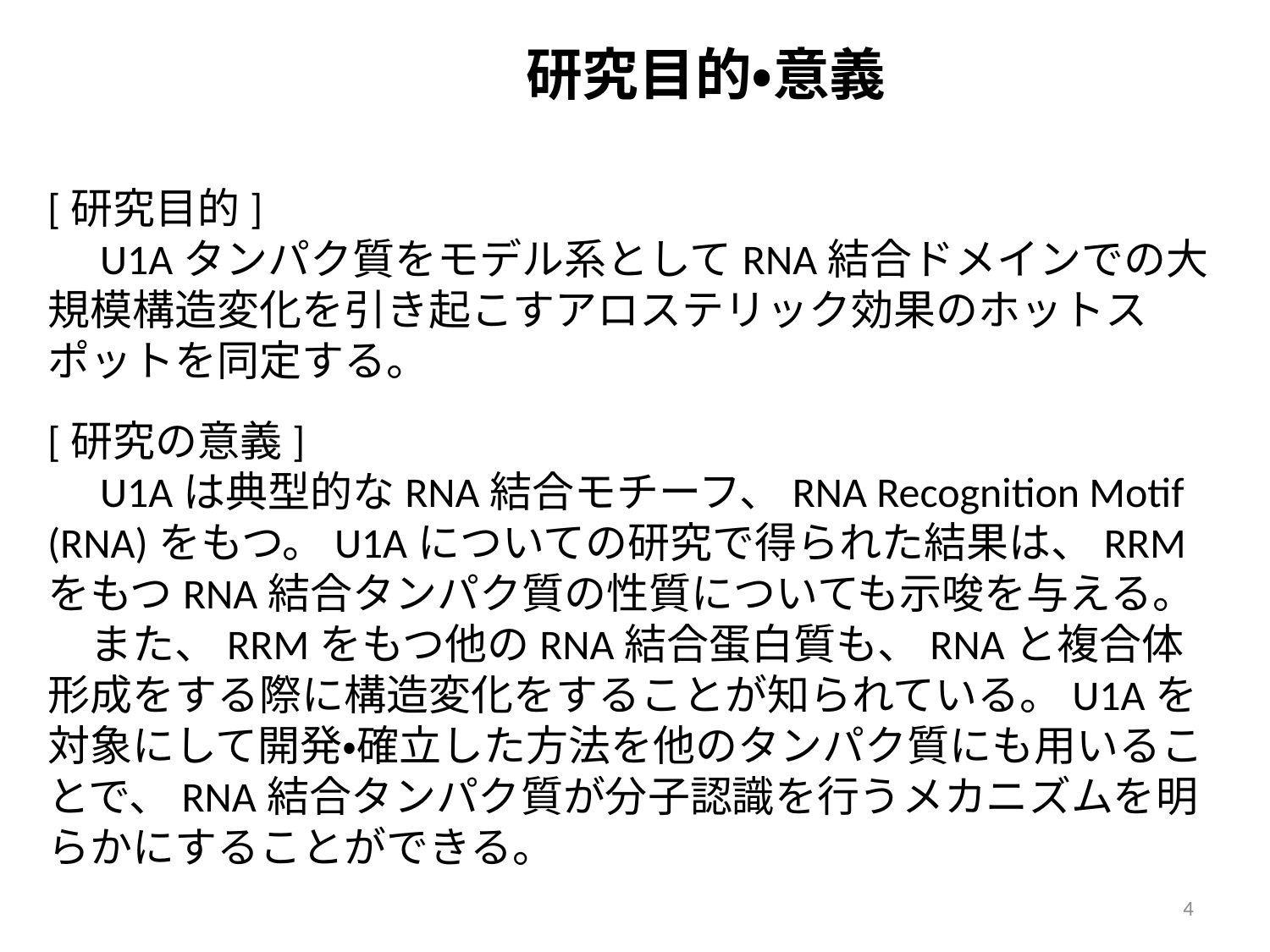

研究目的・意義
[研究目的]
　U1Aタンパク質をモデル系としてRNA結合ドメインでの大規模構造変化を引き起こすアロステリック効果のホットスポットを同定する。
[研究の意義]
　U1Aは典型的なRNA結合モチーフ、RNA Recognition Motif (RNA)をもつ。U1Aについての研究で得られた結果は、RRMをもつRNA結合タンパク質の性質についても示唆を与える。
　また、RRMをもつ他のRNA結合蛋白質も、RNAと複合体形成をする際に構造変化をすることが知られている。U1Aを対象にして開発・確立した方法を他のタンパク質にも用いることで、RNA結合タンパク質が分子認識を行うメカニズムを明らかにすることができる。
4